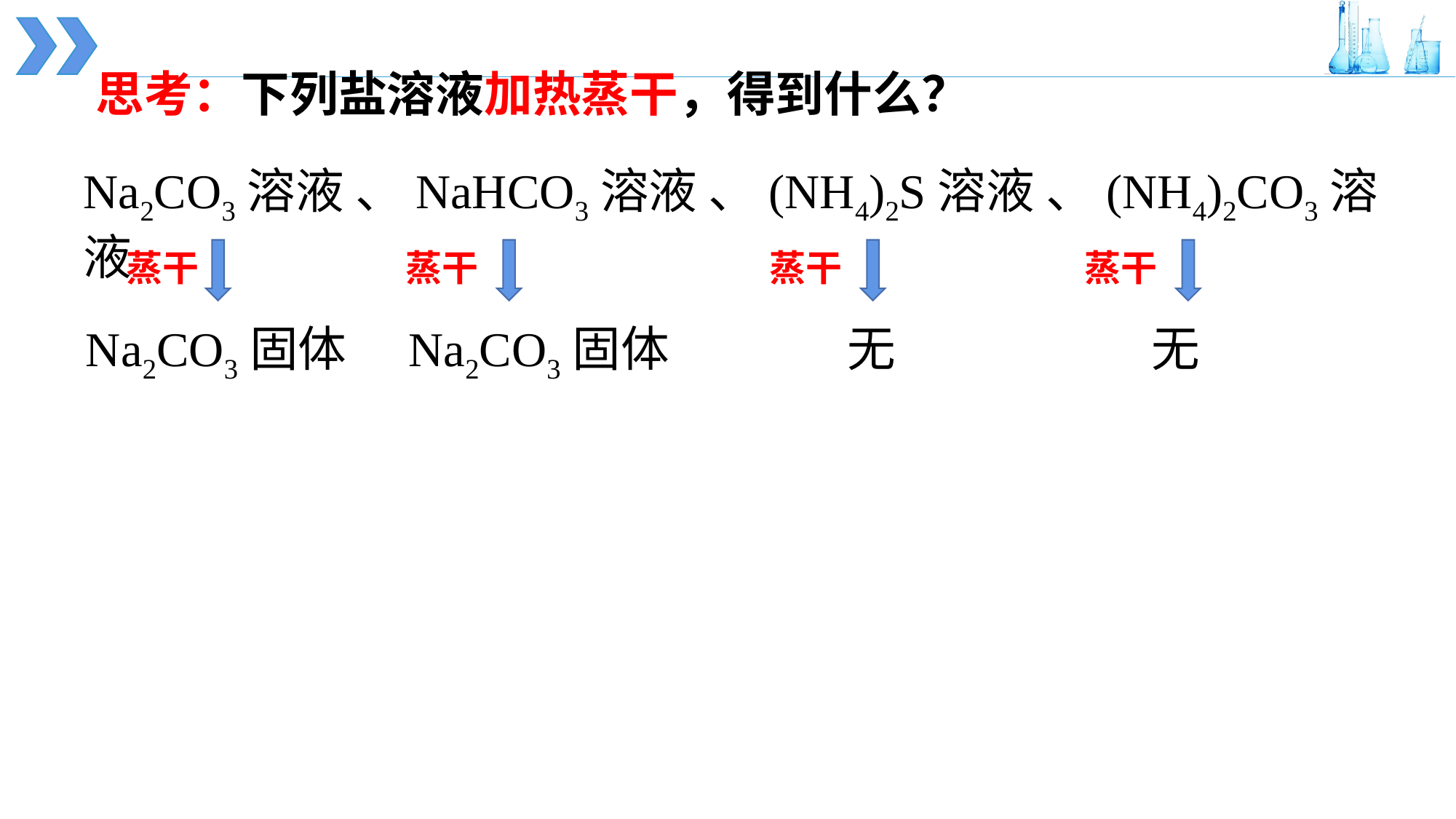

思考：下列盐溶液加热蒸干，得到什么？
Na2CO3溶液 、NaHCO3溶液 、(NH4)2S溶液 、(NH4)2CO3溶液
蒸干
蒸干
蒸干
蒸干

Na2CO3固体
Na2CO3固体
无
无